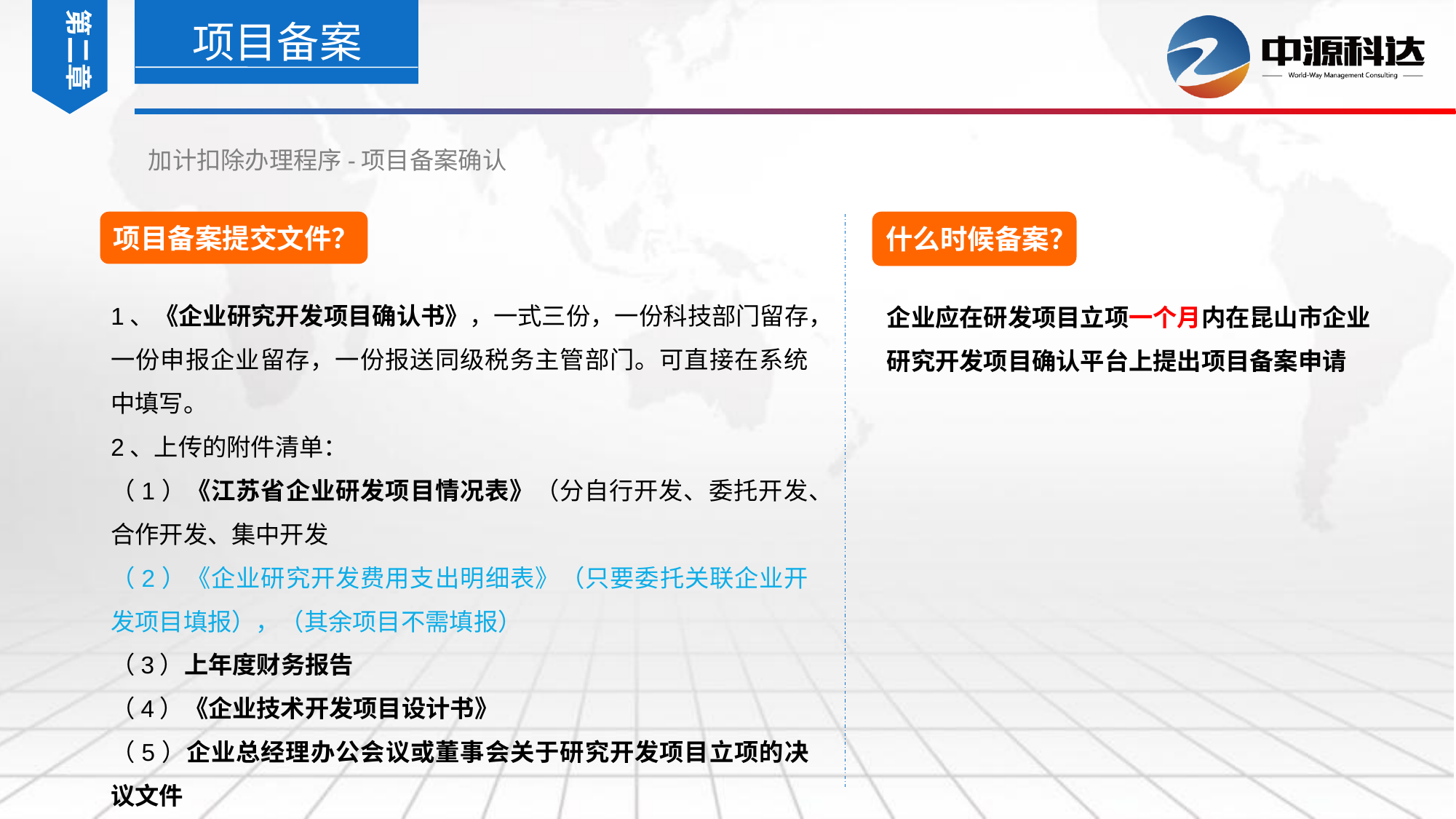

第二章
项目备案
加计扣除办理程序-项目备案确认
项目备案提交文件？
什么时候备案？
1、《企业研究开发项目确认书》，一式三份，一份科技部门留存，一份申报企业留存，一份报送同级税务主管部门。可直接在系统中填写。
2、上传的附件清单：
（1）《江苏省企业研发项目情况表》（分自行开发、委托开发、合作开发、集中开发
（2）《企业研究开发费用支出明细表》（只要委托关联企业开发项目填报），（其余项目不需填报）
（3）上年度财务报告
（4）《企业技术开发项目设计书》
（5）企业总经理办公会议或董事会关于研究开发项目立项的决议文件
企业应在研发项目立项一个月内在昆山市企业研究开发项目确认平台上提出项目备案申请